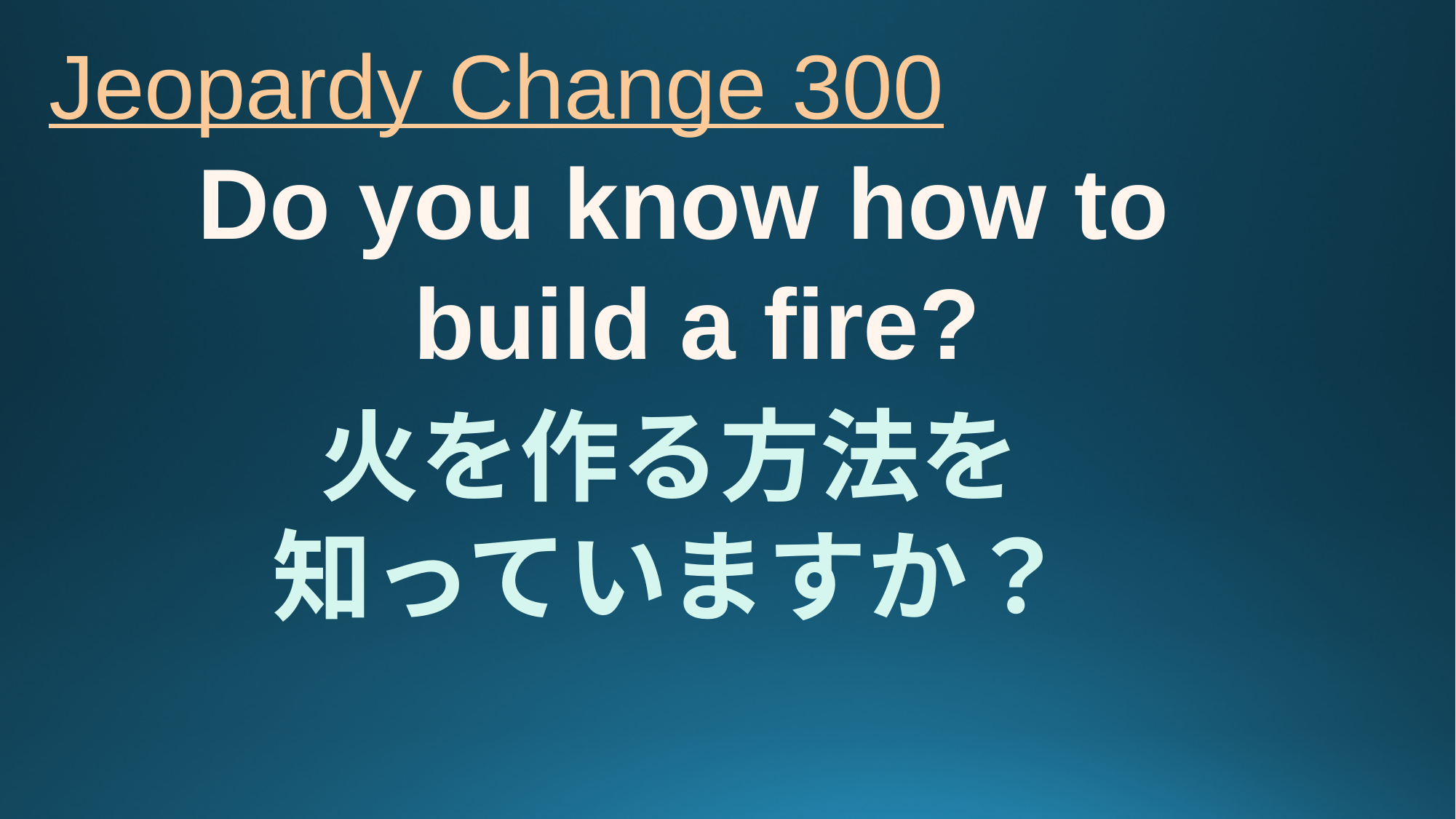

# Jeopardy Change 300
Do you know how to
build a fire?
火を作る方法を
知っていますか？